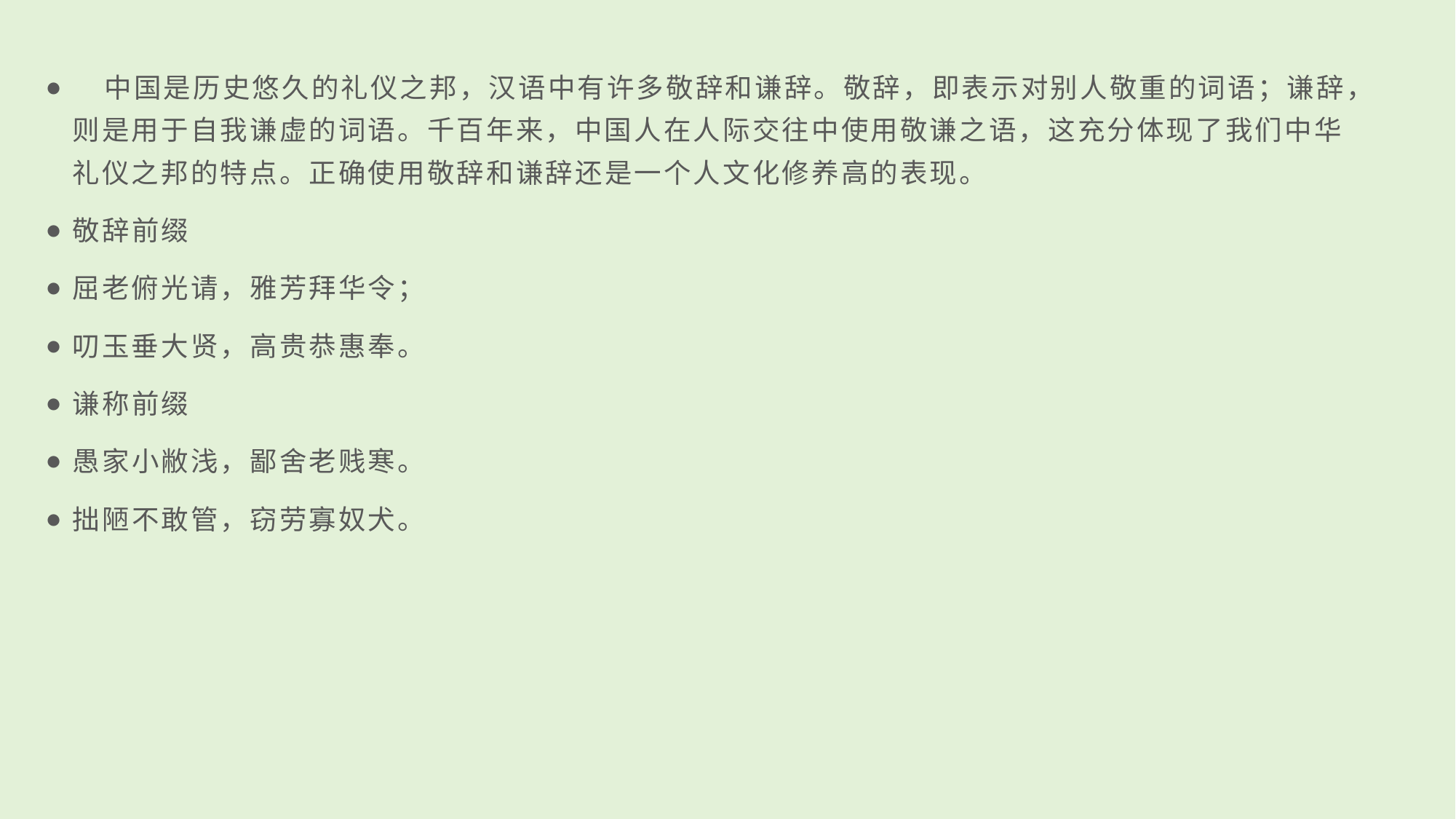

中国是历史悠久的礼仪之邦，汉语中有许多敬辞和谦辞。敬辞，即表示对别人敬重的词语；谦辞，则是用于自我谦虚的词语。千百年来，中国人在人际交往中使用敬谦之语，这充分体现了我们中华礼仪之邦的特点。正确使用敬辞和谦辞还是一个人文化修养高的表现。
敬辞前缀
屈老俯光请，雅芳拜华令；
叨玉垂大贤，高贵恭惠奉。
谦称前缀
愚家小敝浅，鄙舍老贱寒。
拙陋不敢管，窃劳寡奴犬。